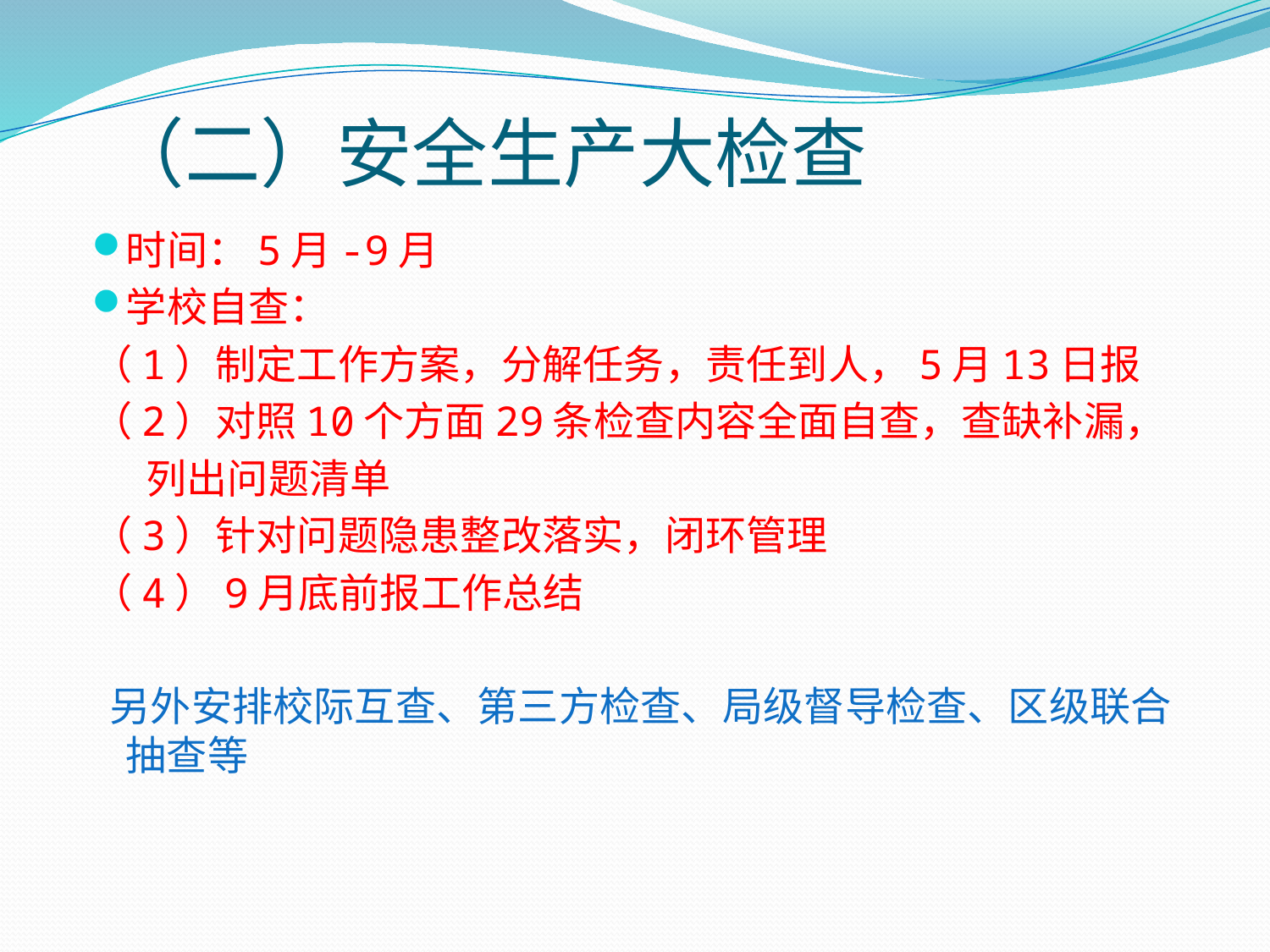

# （二）安全生产大检查
时间：5月-9月
学校自查：
（1）制定工作方案，分解任务，责任到人，5月13日报
（2）对照10个方面29条检查内容全面自查，查缺补漏，
     列出问题清单
（3）针对问题隐患整改落实，闭环管理
（4）9月底前报工作总结

 另外安排校际互查、第三方检查、局级督导检查、区级联合抽查等